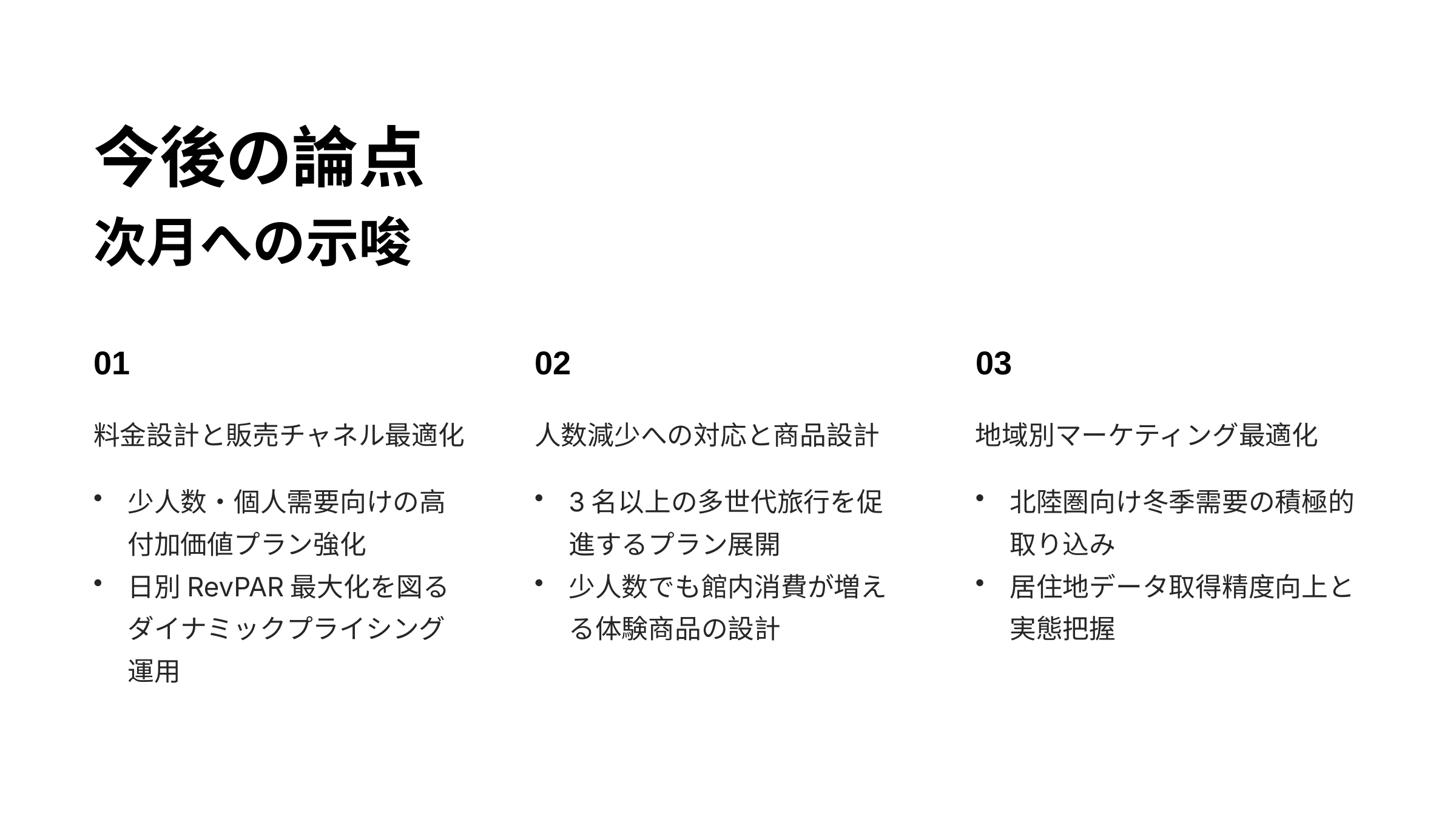

今後の論点
次月への示唆
01
02
03
料金設計と販売チャネル最適化
人数減少への対応と商品設計
地域別マーケティング最適化
少人数・個人需要向けの高付加価値プラン強化
日別RevPAR最大化を図るダイナミックプライシング運用
3名以上の多世代旅行を促進するプラン展開
少人数でも館内消費が増える体験商品の設計
北陸圏向け冬季需要の積極的取り込み
居住地データ取得精度向上と実態把握